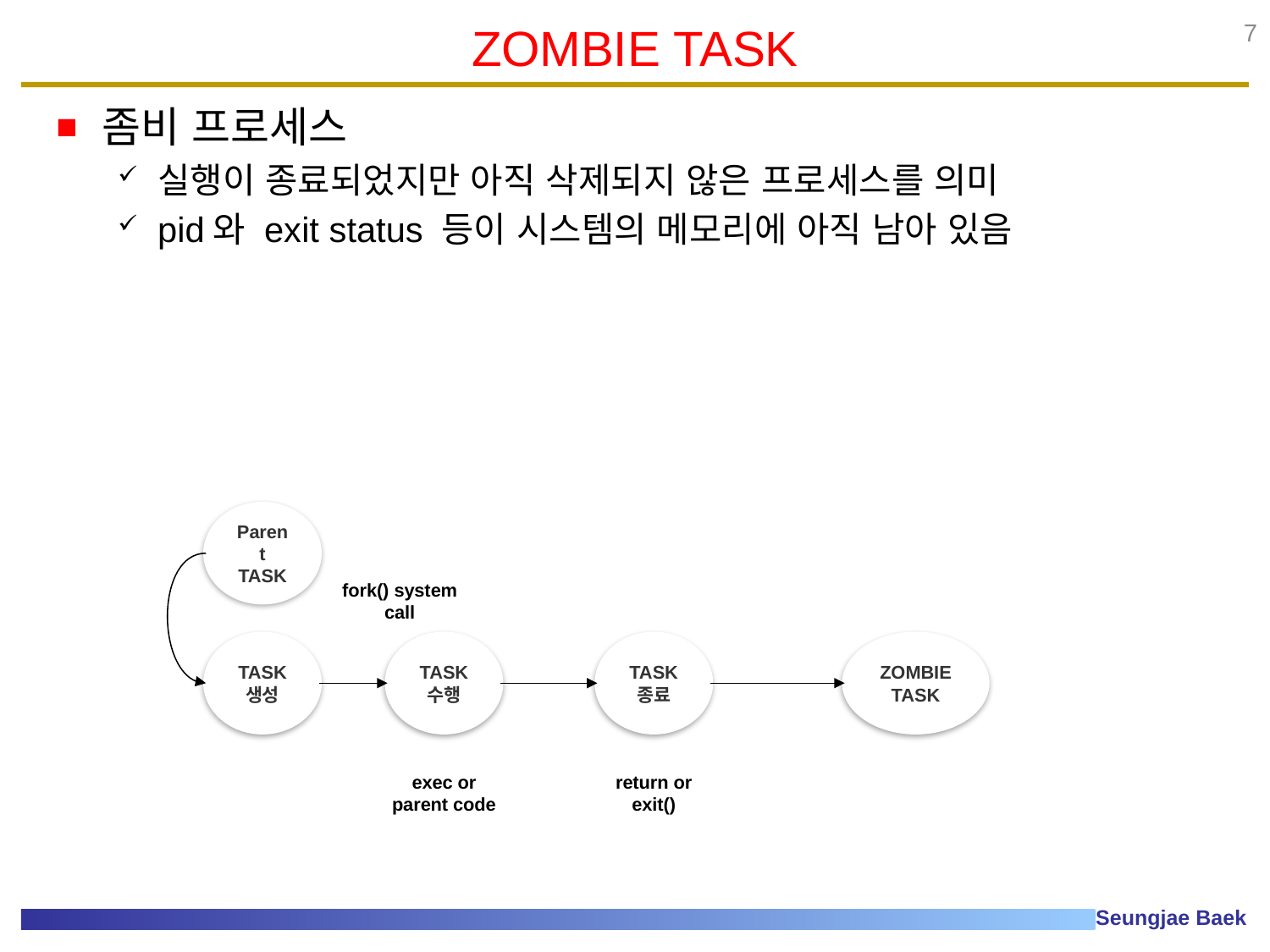

# ZOMBIE TASK
7
좀비 프로세스
실행이 종료되었지만 아직 삭제되지 않은 프로세스를 의미
pid와 exit status 등이 시스템의 메모리에 아직 남아 있음
Parent TASK
fork() system call
TASK 생성
TASK 수행
TASK 종료
ZOMBIE TASK
exec or
parent code
return or
exit()